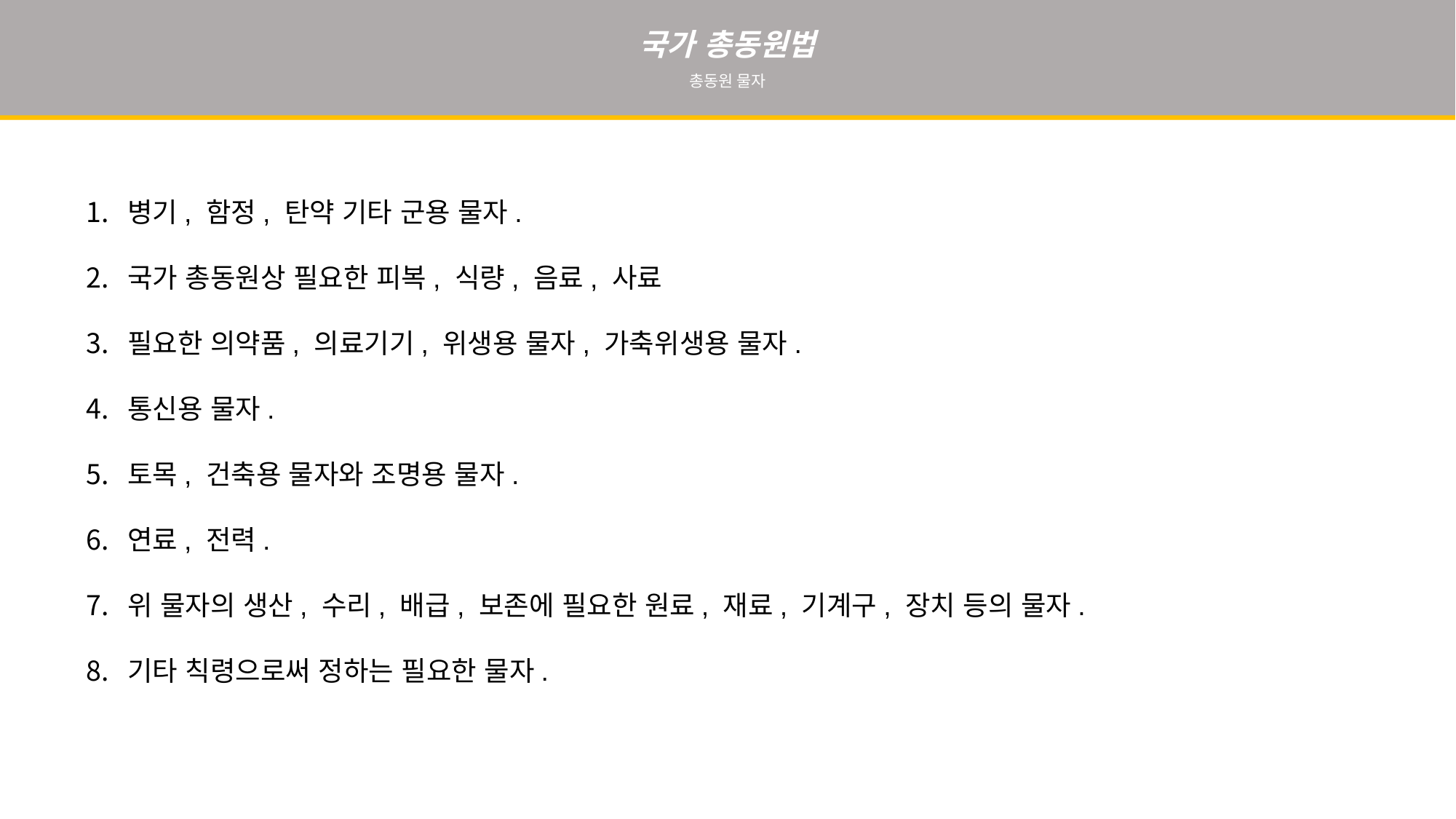

국가 총동원법
총동원 물자
병기, 함정, 탄약 기타 군용 물자.

국가 총동원상 필요한 피복, 식량, 음료, 사료

필요한 의약품, 의료기기, 위생용 물자, 가축위생용 물자.

통신용 물자.

토목, 건축용 물자와 조명용 물자.

연료, 전력.

위 물자의 생산, 수리, 배급, 보존에 필요한 원료, 재료, 기계구, 장치 등의 물자.

기타 칙령으로써 정하는 필요한 물자.